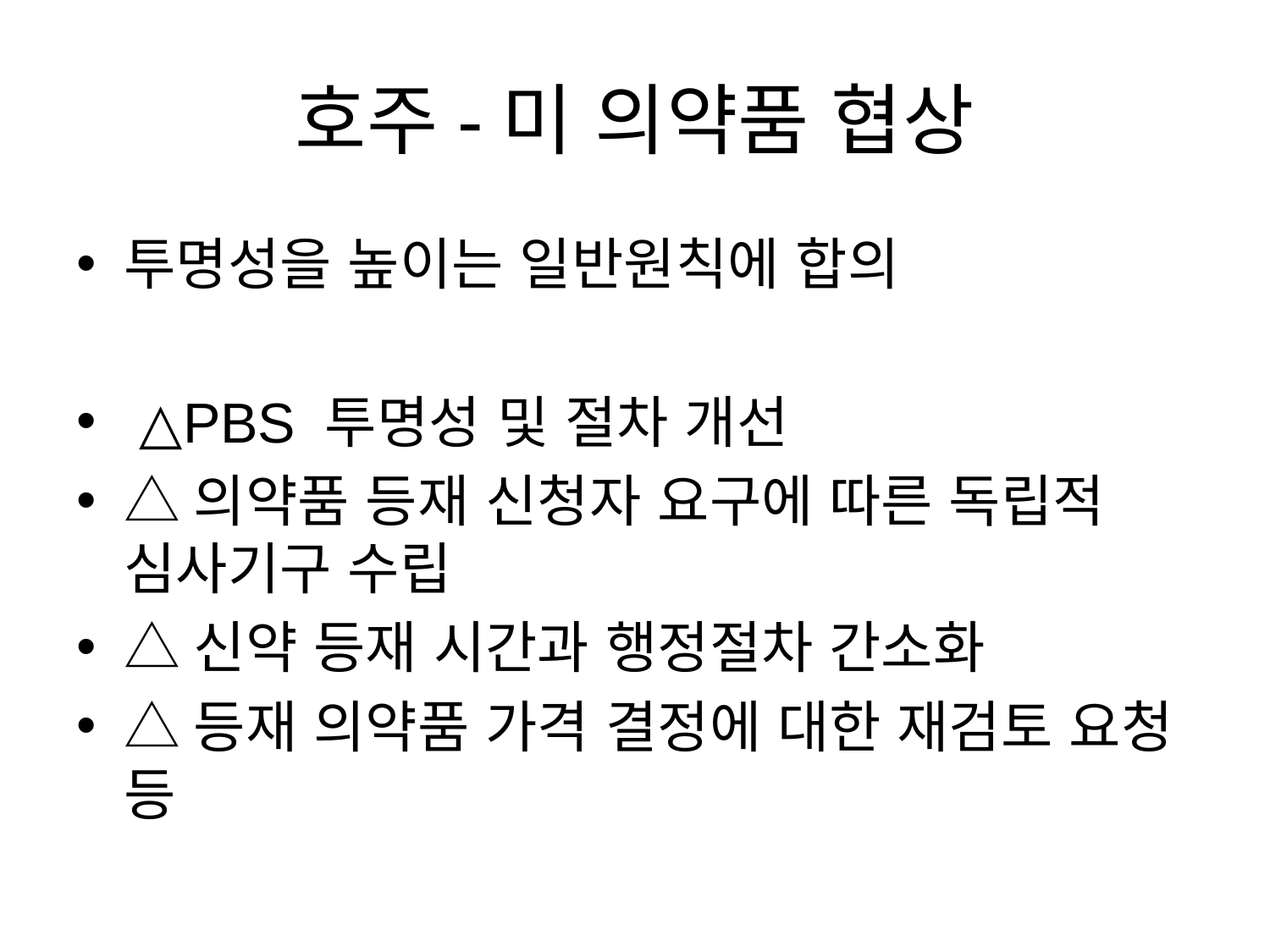

# 호주-미 의약품 협상
투명성을 높이는 일반원칙에 합의

 △PBS 투명성 및 절차 개선
△의약품 등재 신청자 요구에 따른 독립적 심사기구 수립
△신약 등재 시간과 행정절차 간소화
△등재 의약품 가격 결정에 대한 재검토 요청 등